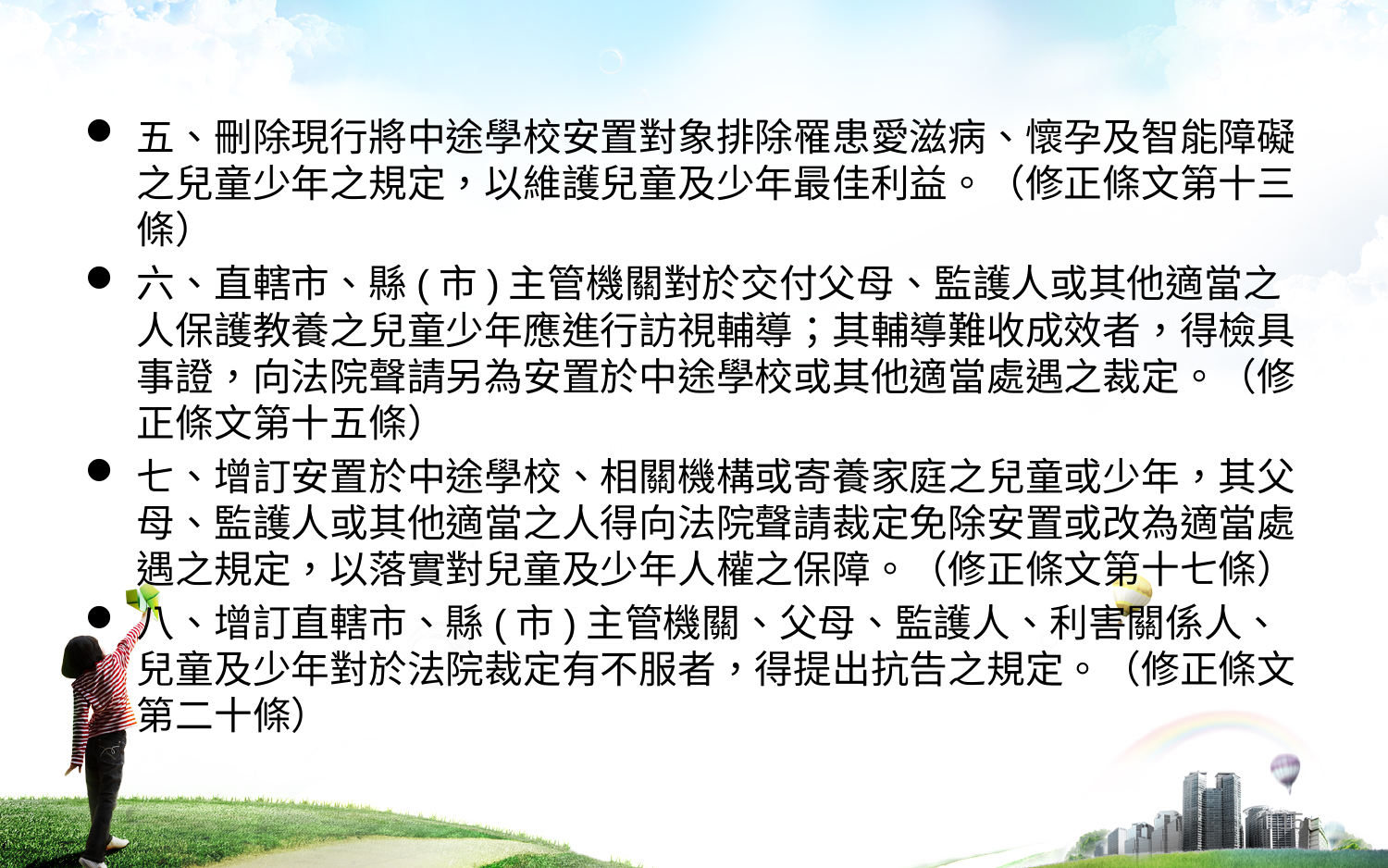

#
五、刪除現行將中途學校安置對象排除罹患愛滋病、懷孕及智能障礙之兒童少年之規定，以維護兒童及少年最佳利益。（修正條文第十三條）
六、直轄市、縣(市)主管機關對於交付父母、監護人或其他適當之人保護教養之兒童少年應進行訪視輔導；其輔導難收成效者，得檢具事證，向法院聲請另為安置於中途學校或其他適當處遇之裁定。（修正條文第十五條）
七、增訂安置於中途學校、相關機構或寄養家庭之兒童或少年，其父母、監護人或其他適當之人得向法院聲請裁定免除安置或改為適當處遇之規定，以落實對兒童及少年人權之保障。（修正條文第十七條）
八、增訂直轄市、縣(市)主管機關、父母、監護人、利害關係人、兒童及少年對於法院裁定有不服者，得提出抗告之規定。（修正條文第二十條）

15